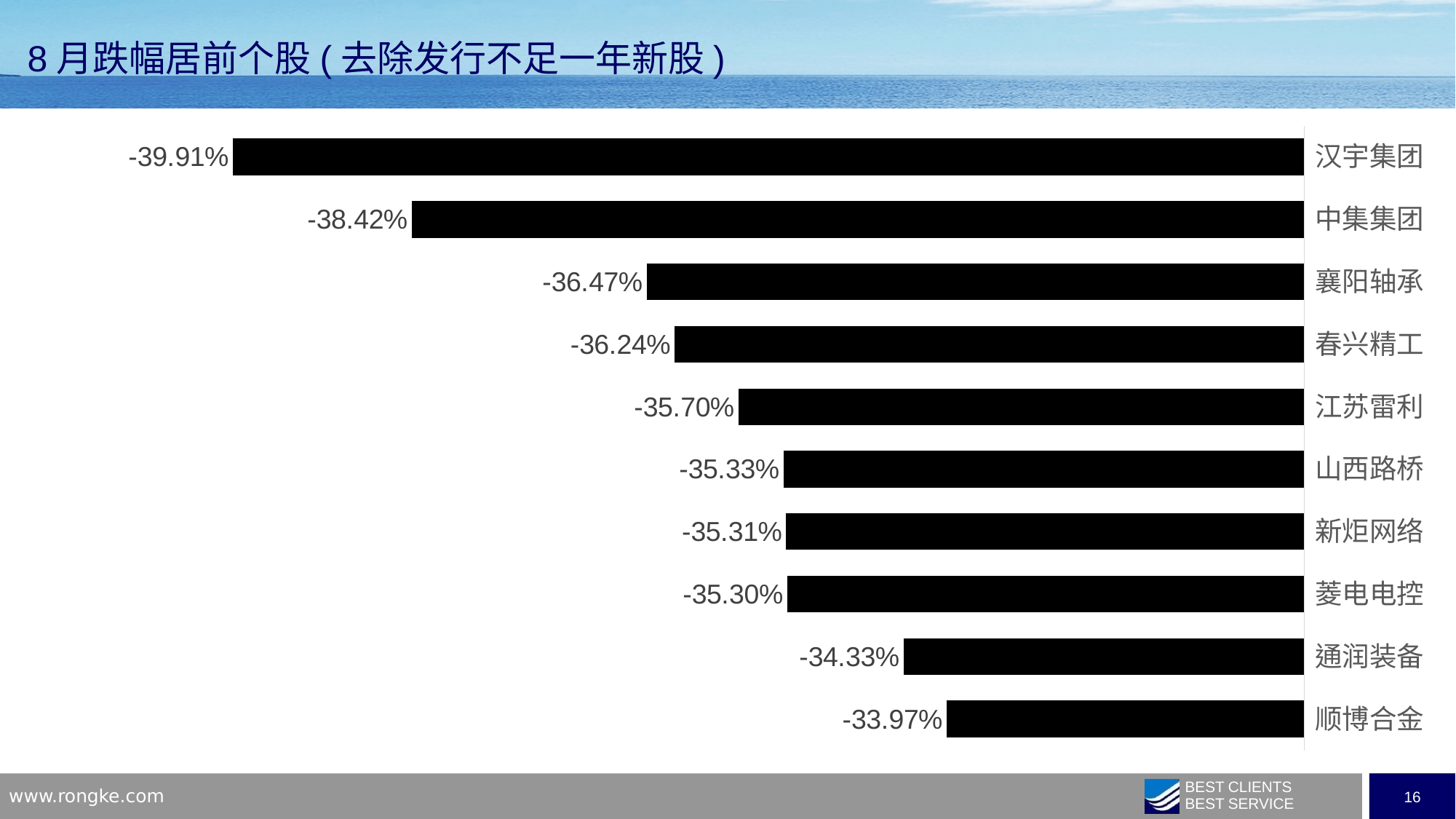

8月跌幅居前个股(去除发行不足一年新股)

### Chart

| Category | 系列 1 |
|---|---|
| 顺博合金 | -0.33972700000000006 |
| 通润装备 | -0.34332 |
| 菱电电控 | -0.353003 |
| 新炬网络 | -0.353074 |
| 山西路桥 | -0.35330100000000003 |
| 江苏雷利 | -0.35704300000000005 |
| 春兴精工 | -0.36235300000000004 |
| 襄阳轴承 | -0.364669 |
| 中集集团 | -0.38420699999999997 |
| 汉宇集团 | -0.39909 |